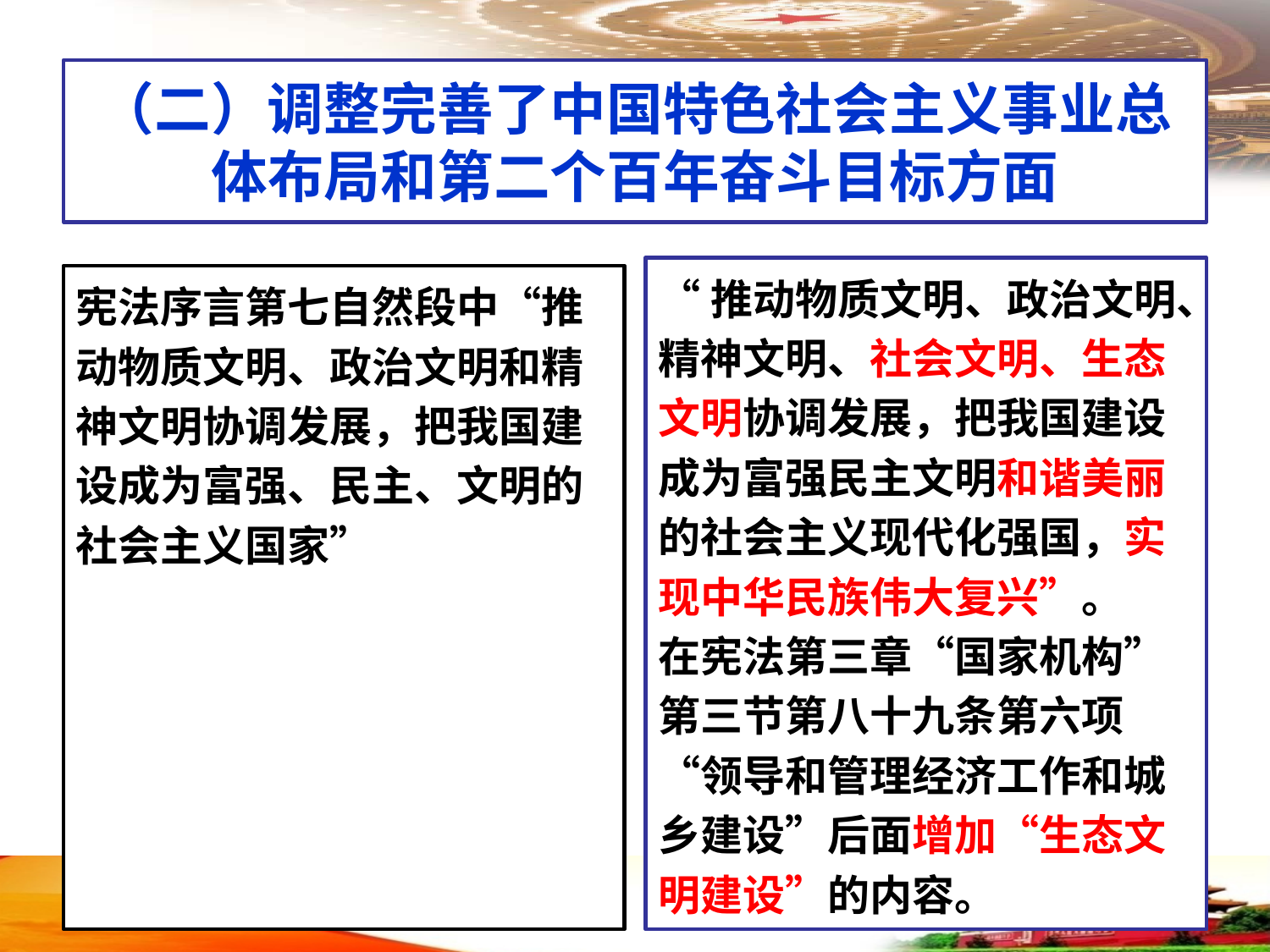

# （二）调整完善了中国特色社会主义事业总体布局和第二个百年奋斗目标方面
“推动物质文明、政治文明、精神文明、社会文明、生态文明协调发展，把我国建设成为富强民主文明和谐美丽的社会主义现代化强国，实现中华民族伟大复兴”。
在宪法第三章“国家机构”第三节第八十九条第六项“领导和管理经济工作和城乡建设”后面增加“生态文明建设”的内容。
宪法序言第七自然段中“推动物质文明、政治文明和精神文明协调发展，把我国建设成为富强、民主、文明的社会主义国家”